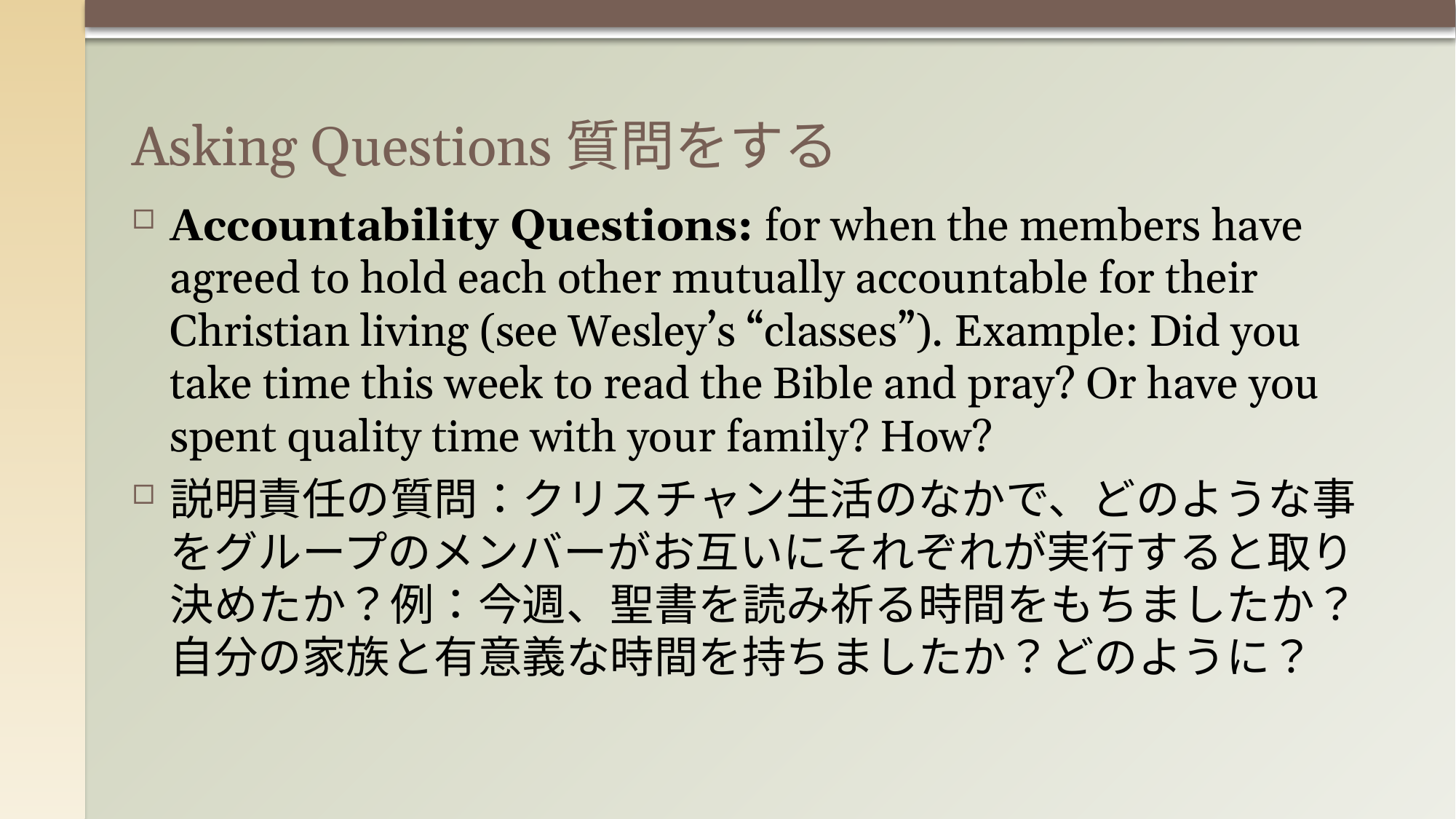

# Asking Questions質問をする
Accountability Questions: for when the members have agreed to hold each other mutually accountable for their Christian living (see Wesley’s “classes”). Example: Did you take time this week to read the Bible and pray? Or have you spent quality time with your family? How?
説明責任の質問：クリスチャン生活のなかで、どのような事をグループのメンバーがお互いにそれぞれが実行すると取り決めたか？例：今週、聖書を読み祈る時間をもちましたか？自分の家族と有意義な時間を持ちましたか？どのように？